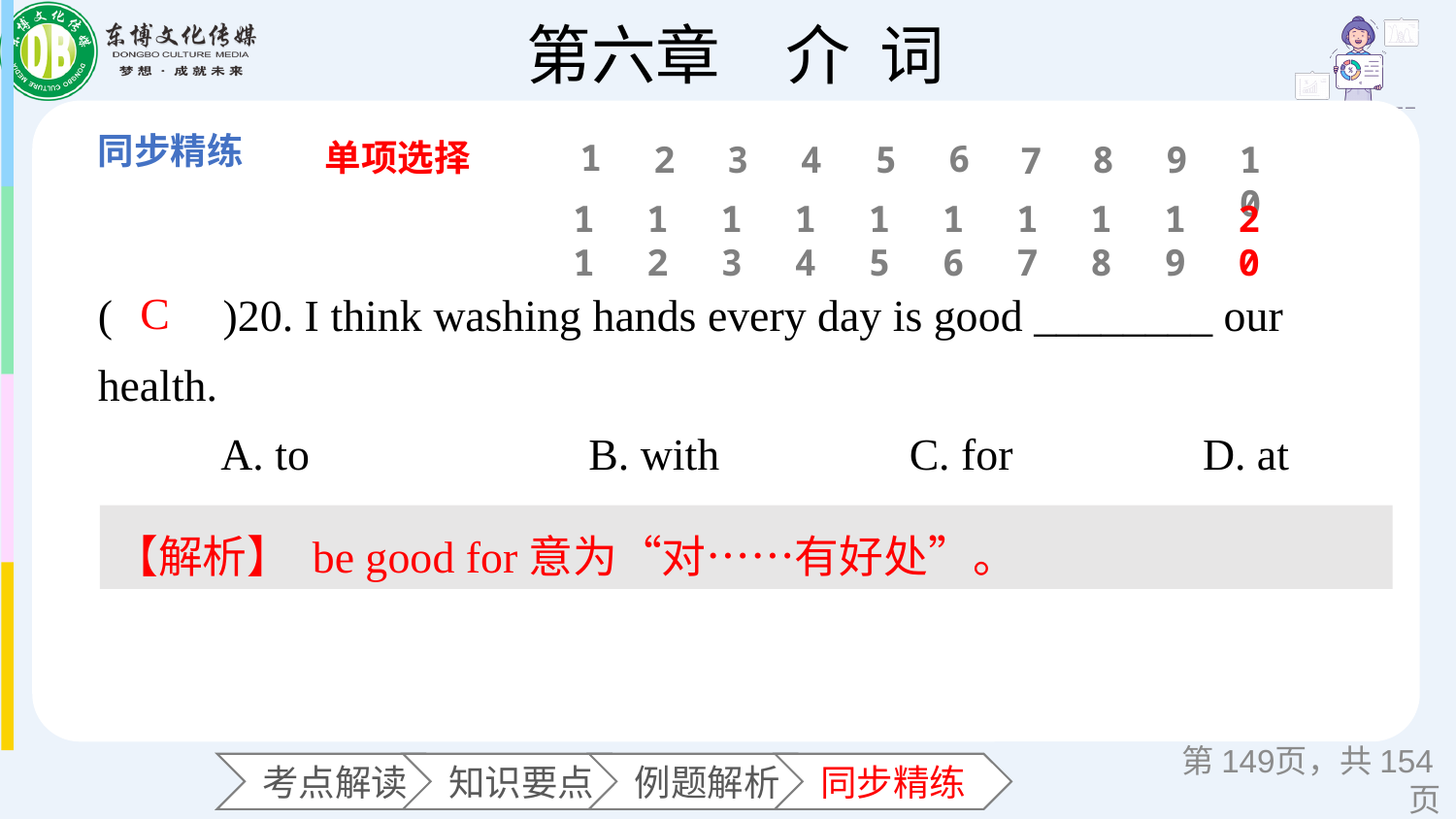

单项选择
1
6
2
3
4
5
8
9
10
7
11
12
13
14
15
16
17
18
19
20
(　　)20. I think washing hands every day is good ________ our health.
           A. to                         B. with                 C. for                 D. at
C
【解析】 be good for意为“对……有好处”。
第149页，共154页